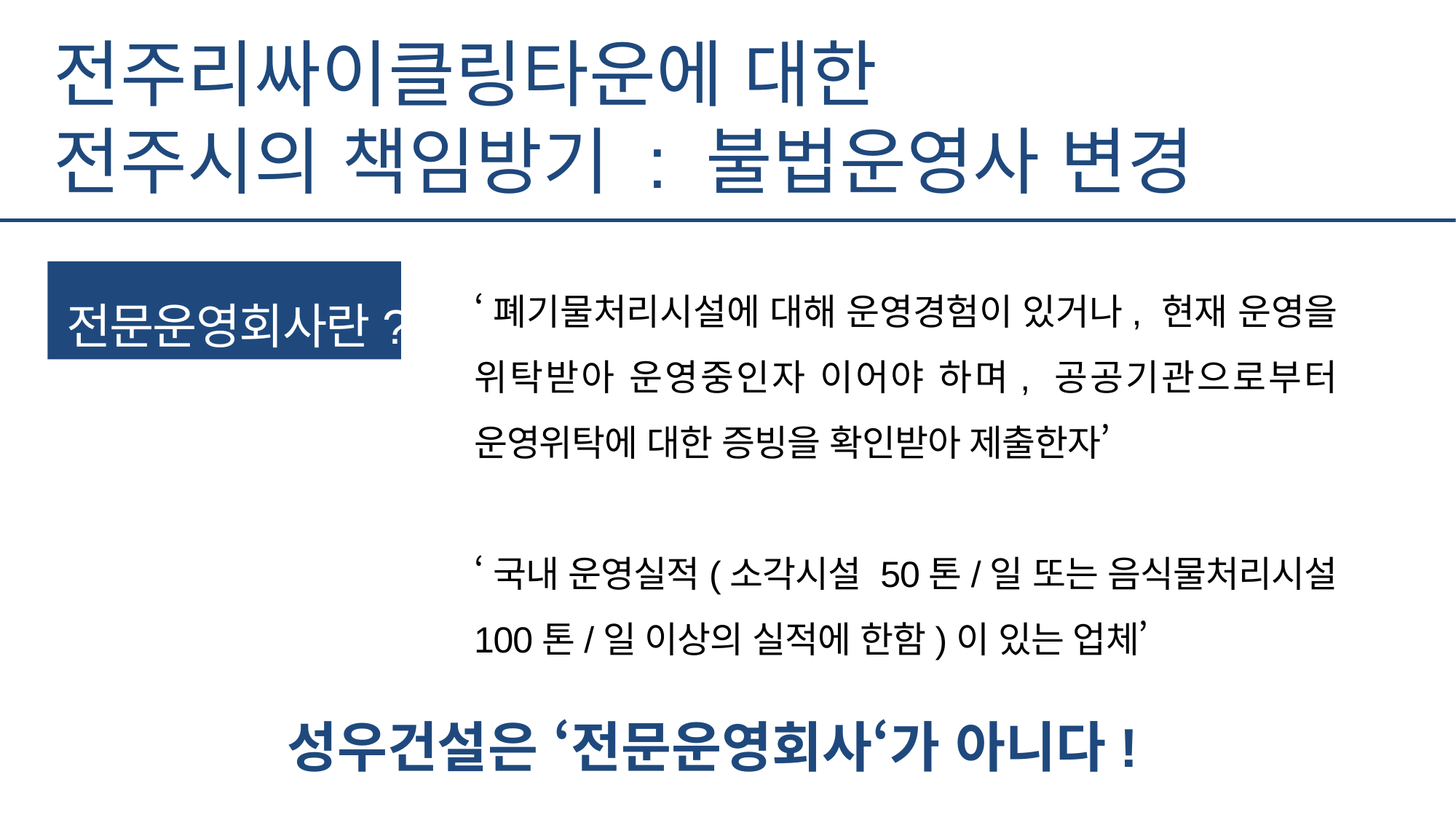

전주리싸이클링타운에 대한
전주시의 책임방기 : 불법운영사 변경
전문운영회사란?
‘폐기물처리시설에 대해 운영경험이 있거나, 현재 운영을 위탁받아 운영중인자 이어야 하며, 공공기관으로부터 운영위탁에 대한 증빙을 확인받아 제출한자’

‘국내 운영실적(소각시설 50톤/일 또는 음식물처리시설 100톤/일 이상의 실적에 한함)이 있는 업체’

성우건설은 ‘전문운영회사‘가 아니다!